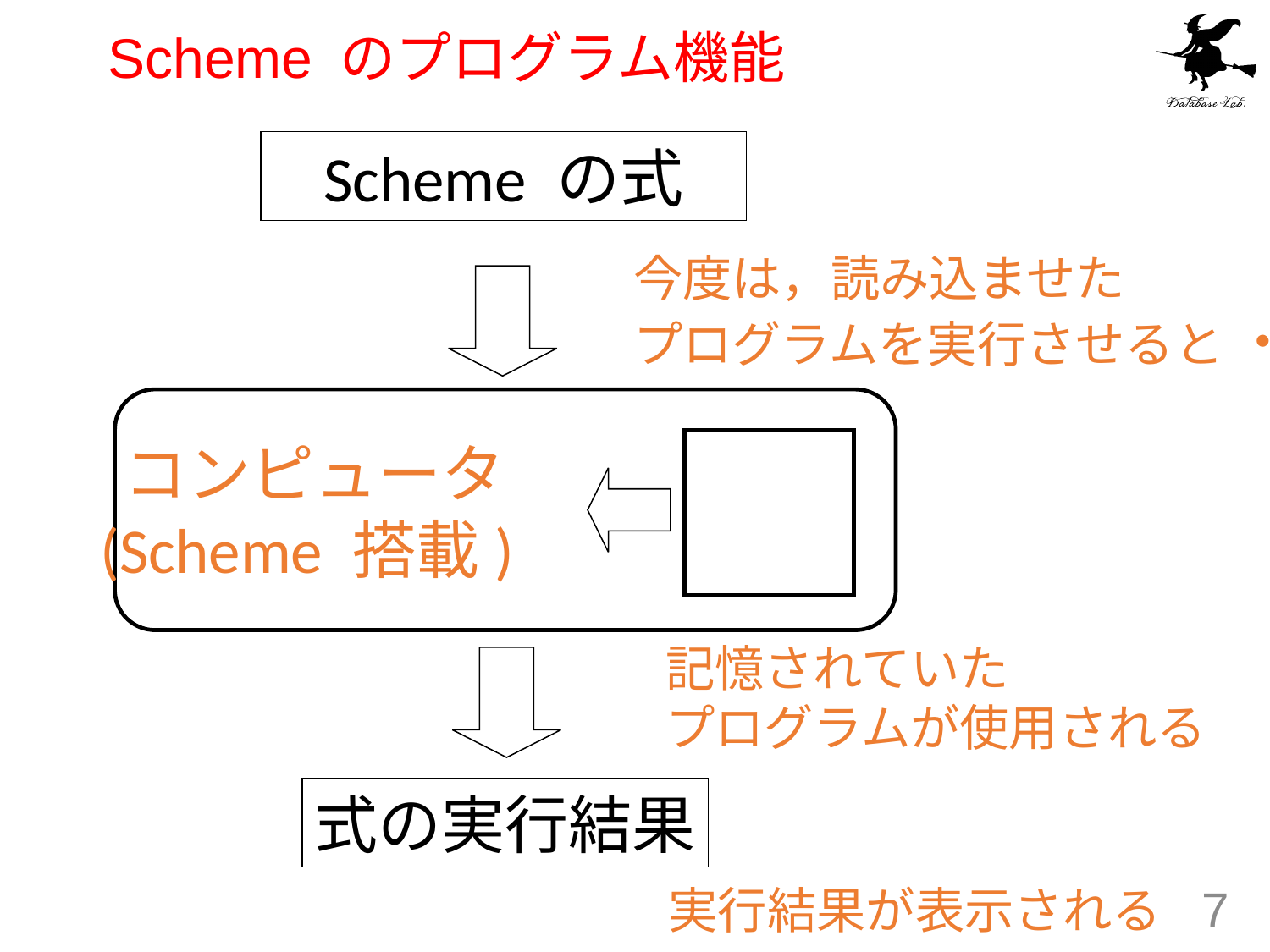

# Scheme のプログラム機能
Scheme の式
今度は，読み込ませた
プログラムを実行させると ・・・

コンピュータ
(Scheme 搭載)

記憶されていた
プログラムが使用される

式の実行結果
実行結果が表示される
7